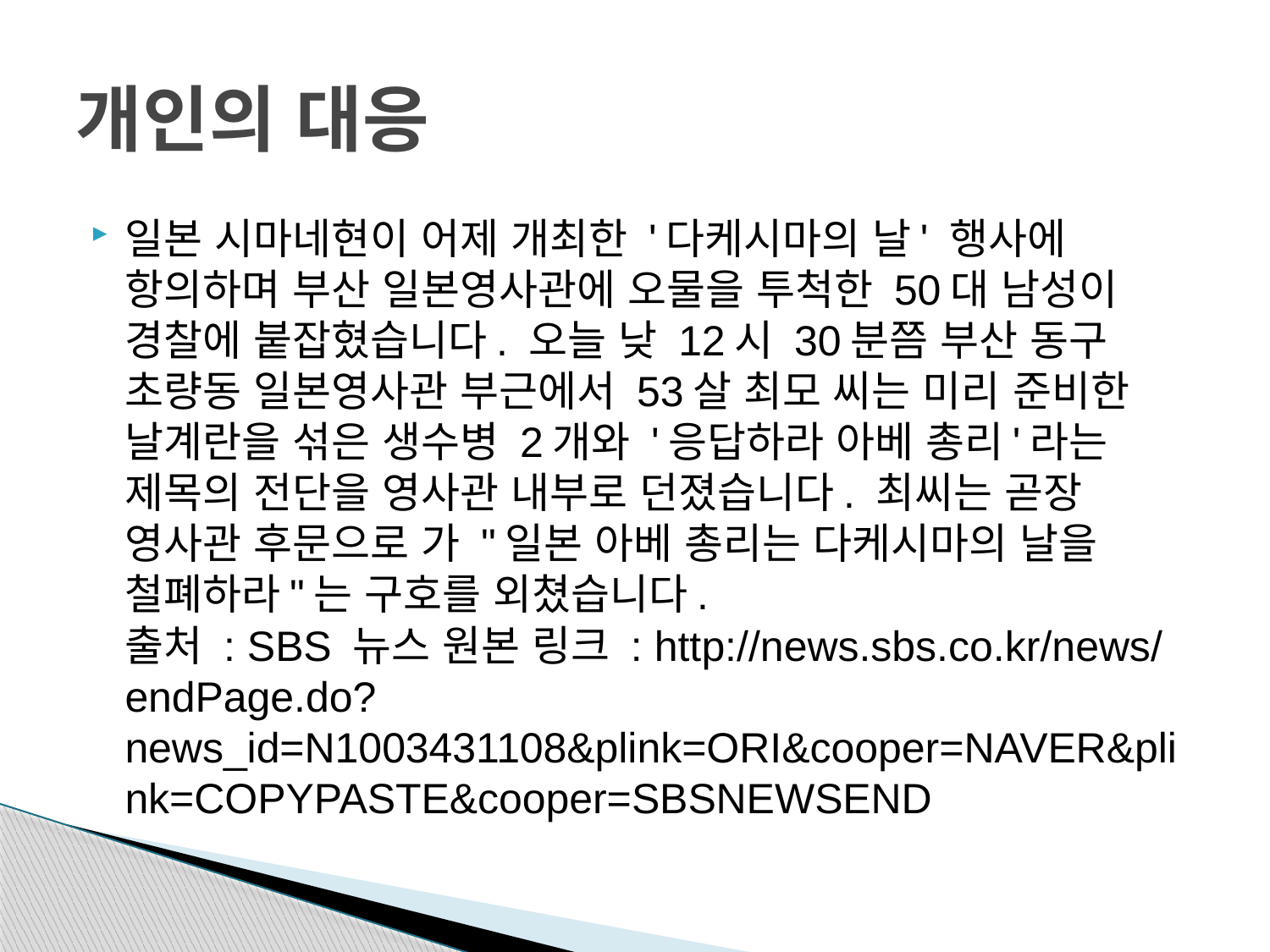

# 개인의 대응
일본 시마네현이 어제 개최한 '다케시마의 날' 행사에 항의하며 부산 일본영사관에 오물을 투척한 50대 남성이 경찰에 붙잡혔습니다. 오늘 낮 12시 30분쯤 부산 동구 초량동 일본영사관 부근에서 53살 최모 씨는 미리 준비한 날계란을 섞은 생수병 2개와 '응답하라 아베 총리'라는 제목의 전단을 영사관 내부로 던졌습니다. 최씨는 곧장 영사관 후문으로 가 "일본 아베 총리는 다케시마의 날을 철폐하라"는 구호를 외쳤습니다.
출처 : SBS 뉴스 원본 링크 : http://news.sbs.co.kr/news/endPage.do?news_id=N1003431108&plink=ORI&cooper=NAVER&plink=COPYPASTE&cooper=SBSNEWSEND